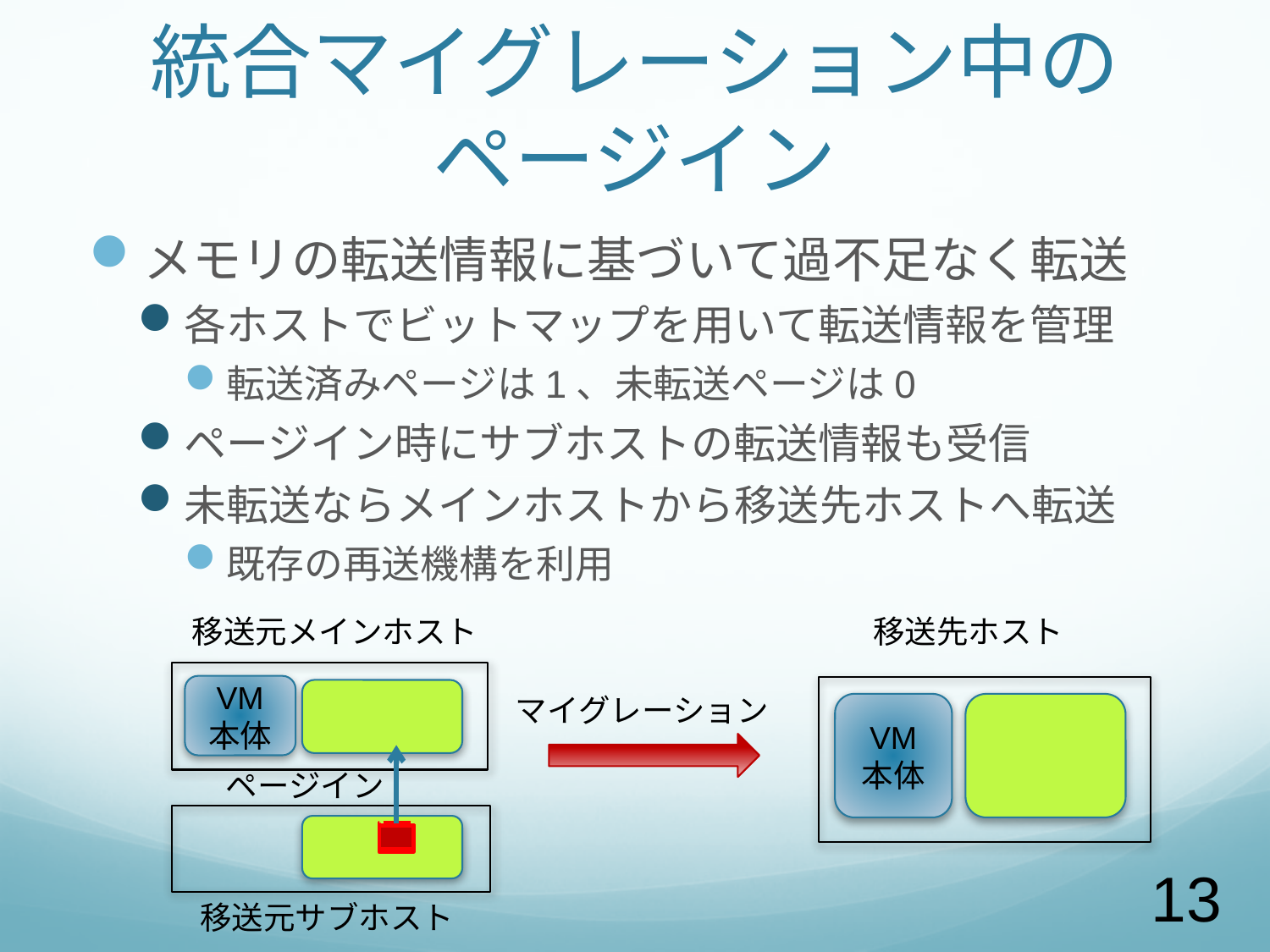

# 統合マイグレーション中の ページイン
メモリの転送情報に基づいて過不足なく転送
各ホストでビットマップを用いて転送情報を管理
転送済みページは1、未転送ページは0
ページイン時にサブホストの転送情報も受信
未転送ならメインホストから移送先ホストへ転送
既存の再送機構を利用

移送元メインホスト
移送先ホスト

VM
本体

マイグレーション
VM
本体

ページイン

13
移送元サブホスト